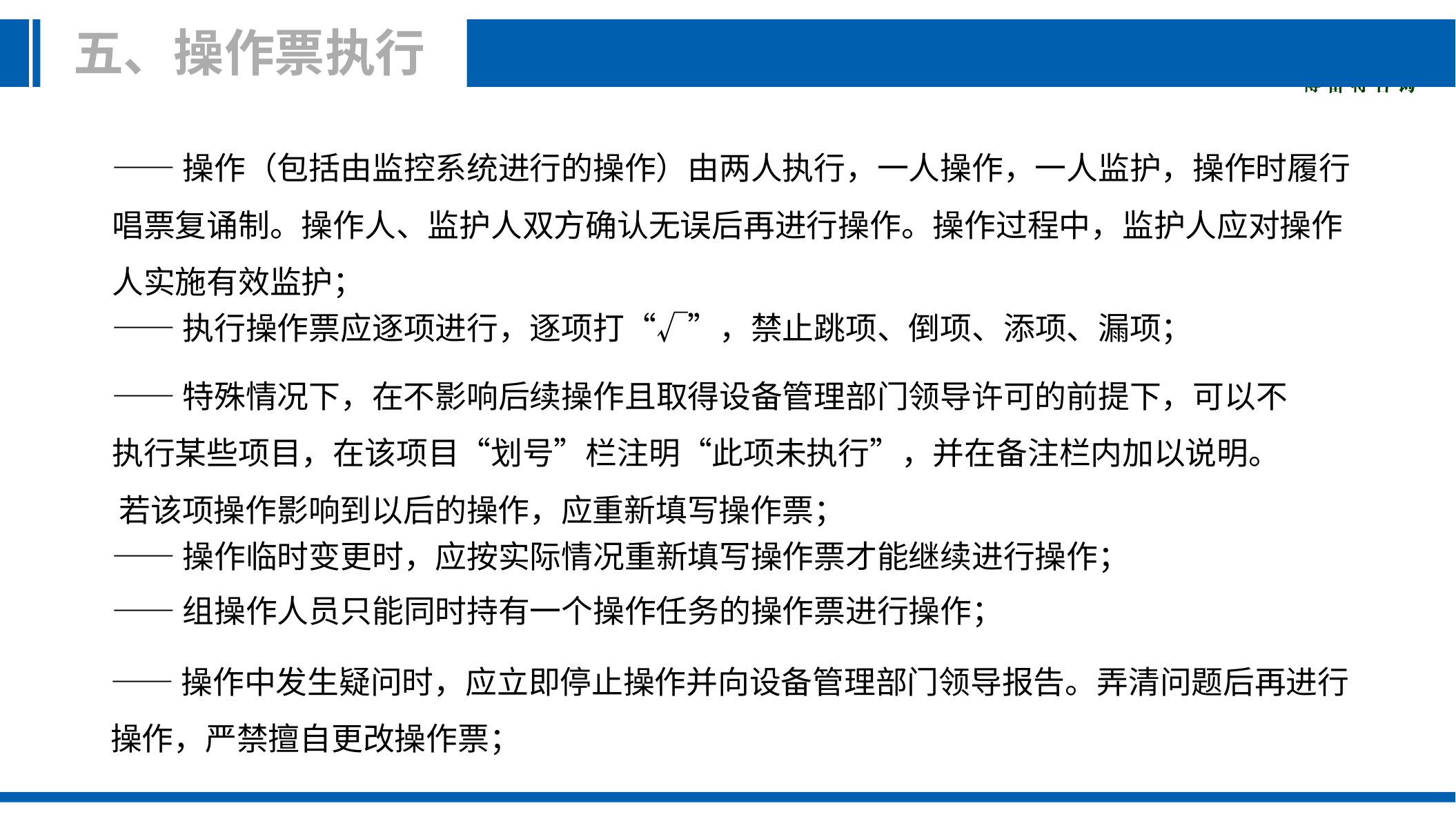

五、操作票执行
——操作（包括由监控系统进行的操作）由两人执行，一人操作，一人监护，操作时履行唱票复诵制。操作人、监护人双方确认无误后再进行操作。操作过程中，监护人应对操作人实施有效监护；
——执行操作票应逐项进行，逐项打“√”，禁止跳项、倒项、添项、漏项；
——特殊情况下，在不影响后续操作且取得设备管理部门领导许可的前提下，可以不执行某些项目，在该项目“划号”栏注明“此项未执行”，并在备注栏内加以说明。    若该项操作影响到以后的操作，应重新填写操作票；
——操作临时变更时，应按实际情况重新填写操作票才能继续进行操作；
——组操作人员只能同时持有一个操作任务的操作票进行操作；
——操作中发生疑问时，应立即停止操作并向设备管理部门领导报告。弄清问题后再进行操作，严禁擅自更改操作票；